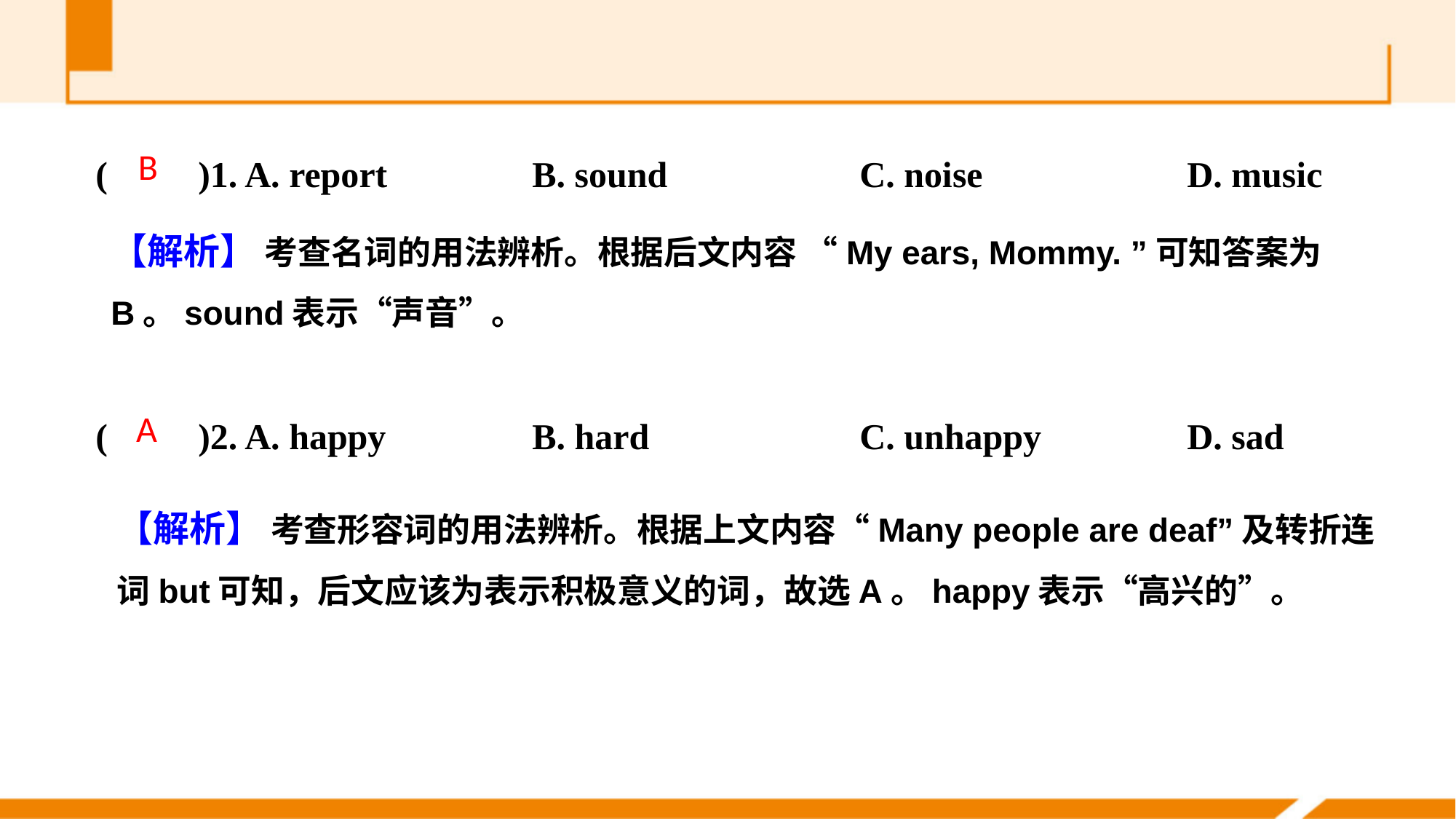

(　　)1. A. report  		B. sound		C. noise  		D. music

(　　)2. A. happy  		B. hard		C. unhappy  		D. sad
B
【解析】 考查名词的用法辨析。根据后文内容 “My ears, Mommy. ”可知答案为B。sound表示“声音”。
A
【解析】 考查形容词的用法辨析。根据上文内容“Many people are deaf”及转折连词but可知，后文应该为表示积极意义的词，故选A。happy表示“高兴的”。